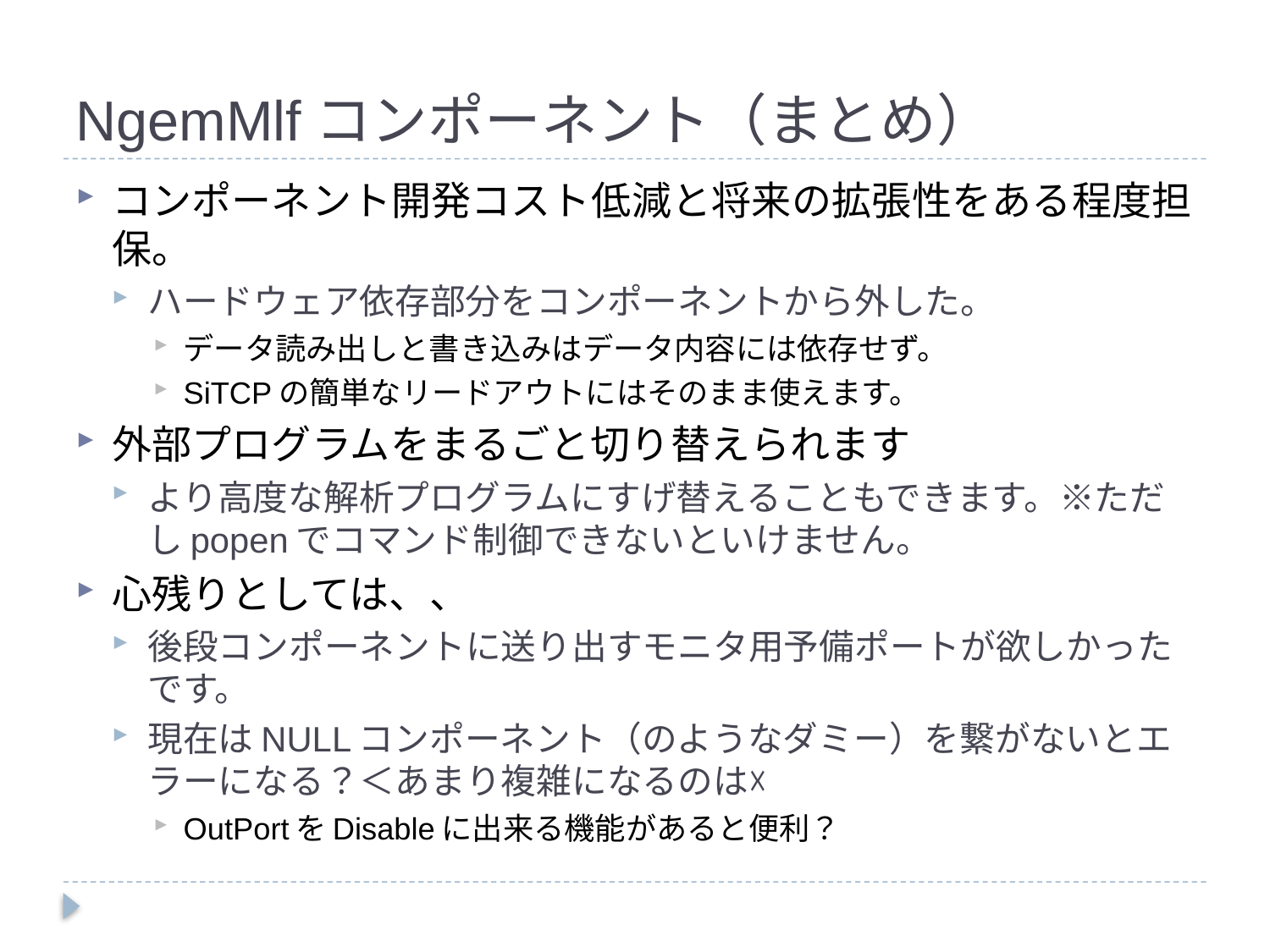

# NgemMlfコンポーネント（まとめ）
コンポーネント開発コスト低減と将来の拡張性をある程度担保。
ハードウェア依存部分をコンポーネントから外した。
データ読み出しと書き込みはデータ内容には依存せず。
SiTCPの簡単なリードアウトにはそのまま使えます。
外部プログラムをまるごと切り替えられます
より高度な解析プログラムにすげ替えることもできます。※ただしpopenでコマンド制御できないといけません。
心残りとしては、、
後段コンポーネントに送り出すモニタ用予備ポートが欲しかったです。
現在はNULLコンポーネント（のようなダミー）を繋がないとエラーになる？＜あまり複雑になるのは☓
OutPortをDisableに出来る機能があると便利？